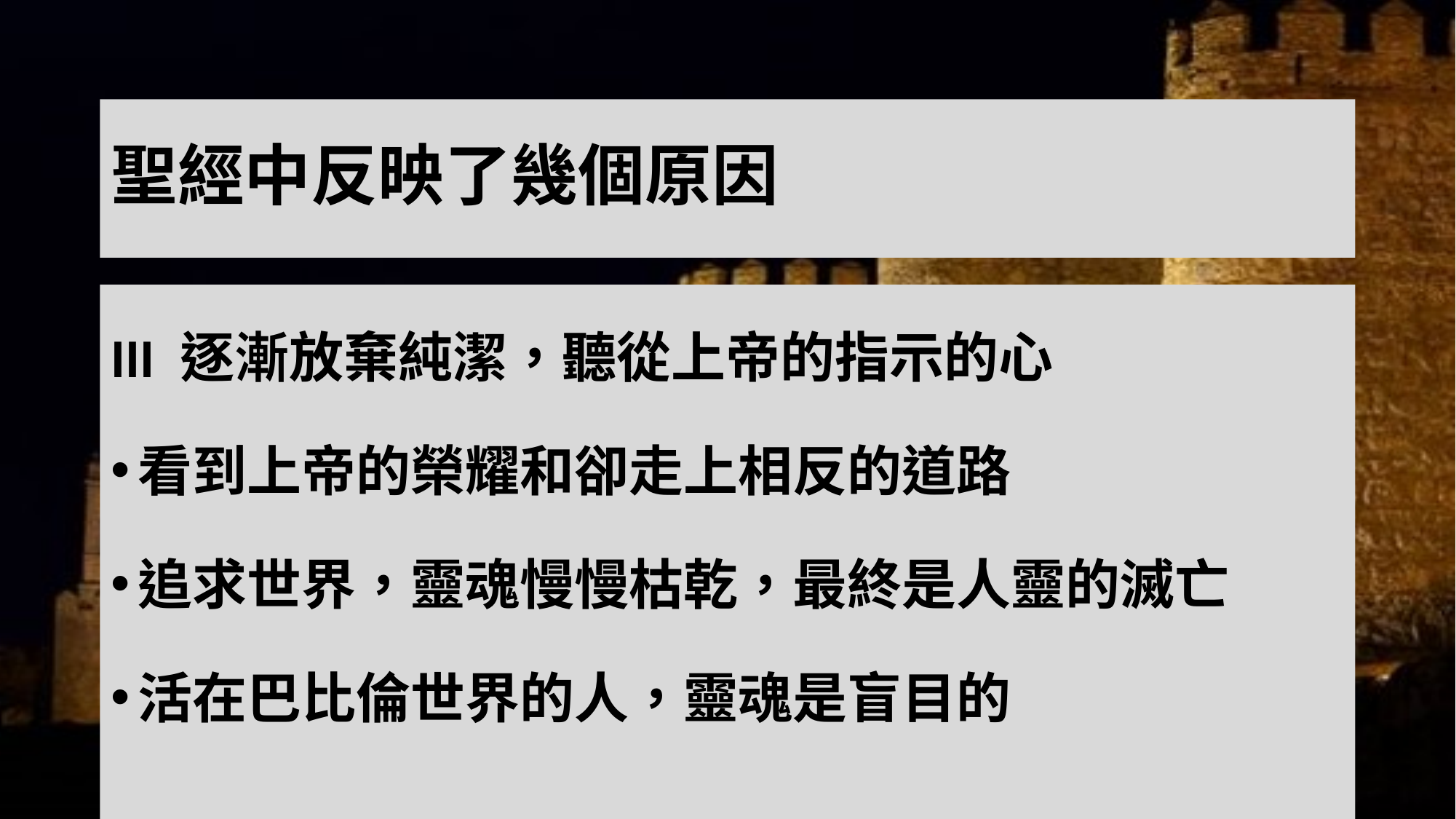

# 聖經中反映了幾個原因
III 逐漸放棄純潔，聽從上帝的指示的心
看到上帝的榮耀和卻走上相反的道路
追求世界，靈魂慢慢枯乾，最終是人靈的滅亡
活在巴比倫世界的人，靈魂是盲目的